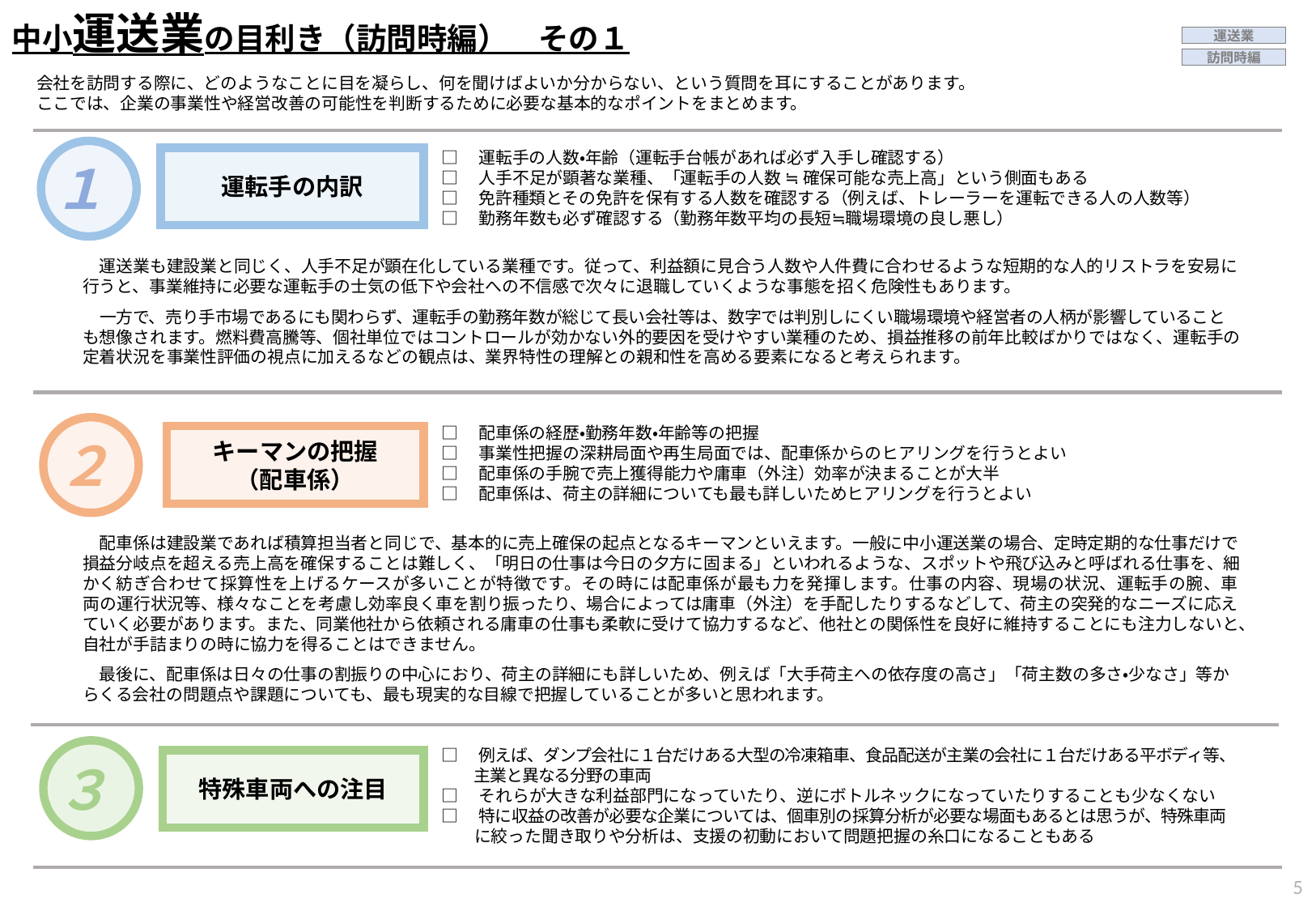

中小運送業の目利き（訪問時編）　その１
運送業
訪問時編
会社を訪問する際に、どのようなことに目を凝らし、何を聞けばよいか分からない、という質問を耳にすることがあります。
ここでは、企業の事業性や経営改善の可能性を判断するために必要な基本的なポイントをまとめます。

１
運転手の内訳
□　運転手の人数・年齢（運転手台帳があれば必ず入手し確認する）
□　人手不足が顕著な業種、「運転手の人数 ≒ 確保可能な売上高」という側面もある
□　免許種類とその免許を保有する人数を確認する（例えば、トレーラーを運転できる人の人数等）
□　勤務年数も必ず確認する（勤務年数平均の長短≒職場環境の良し悪し）
　運送業も建設業と同じく、人手不足が顕在化している業種です。従って、利益額に見合う人数や人件費に合わせるような短期的な人的リストラを安易に行うと、事業維持に必要な運転手の士気の低下や会社への不信感で次々に退職していくような事態を招く危険性もあります。
　一方で、売り手市場であるにも関わらず、運転手の勤務年数が総じて長い会社等は、数字では判別しにくい職場環境や経営者の人柄が影響していることも想像されます。燃料費高騰等、個社単位ではコントロールが効かない外的要因を受けやすい業種のため、損益推移の前年比較ばかりではなく、運転手の定着状況を事業性評価の視点に加えるなどの観点は、業界特性の理解との親和性を高める要素になると考えられます。
□　配車係の経歴・勤務年数・年齢等の把握
□　事業性把握の深耕局面や再生局面では、配車係からのヒアリングを行うとよい
□　配車係の手腕で売上獲得能力や庸車（外注）効率が決まることが大半
□　配車係は、荷主の詳細についても最も詳しいためヒアリングを行うとよい

２
キーマンの把握
（配車係）
　配車係は建設業であれば積算担当者と同じで、基本的に売上確保の起点となるキーマンといえます。一般に中小運送業の場合、定時定期的な仕事だけで損益分岐点を超える売上高を確保することは難しく、「明日の仕事は今日の夕方に固まる」といわれるような、スポットや飛び込みと呼ばれる仕事を、細かく紡ぎ合わせて採算性を上げるケースが多いことが特徴です。その時には配車係が最も力を発揮します。仕事の内容、現場の状況、運転手の腕、車両の運行状況等、様々なことを考慮し効率良く車を割り振ったり、場合によっては庸車（外注）を手配したりするなどして、荷主の突発的なニーズに応えていく必要があります。また、同業他社から依頼される庸車の仕事も柔軟に受けて協力するなど、他社との関係性を良好に維持することにも注力しないと、自社が手詰まりの時に協力を得ることはできません。
　最後に、配車係は日々の仕事の割振りの中心におり、荷主の詳細にも詳しいため、例えば「大手荷主への依存度の高さ」「荷主数の多さ・少なさ」等からくる会社の問題点や課題についても、最も現実的な目線で把握していることが多いと思われます。
□　例えば、ダンプ会社に１台だけある大型の冷凍箱車、食品配送が主業の会社に１台だけある平ボディ等、
　　主業と異なる分野の車両
□　それらが大きな利益部門になっていたり、逆にボトルネックになっていたりすることも少なくない
□　特に収益の改善が必要な企業については、個車別の採算分析が必要な場面もあるとは思うが、特殊車両
　　に絞った聞き取りや分析は、支援の初動において問題把握の糸口になることもある

３
特殊車両への注目
5